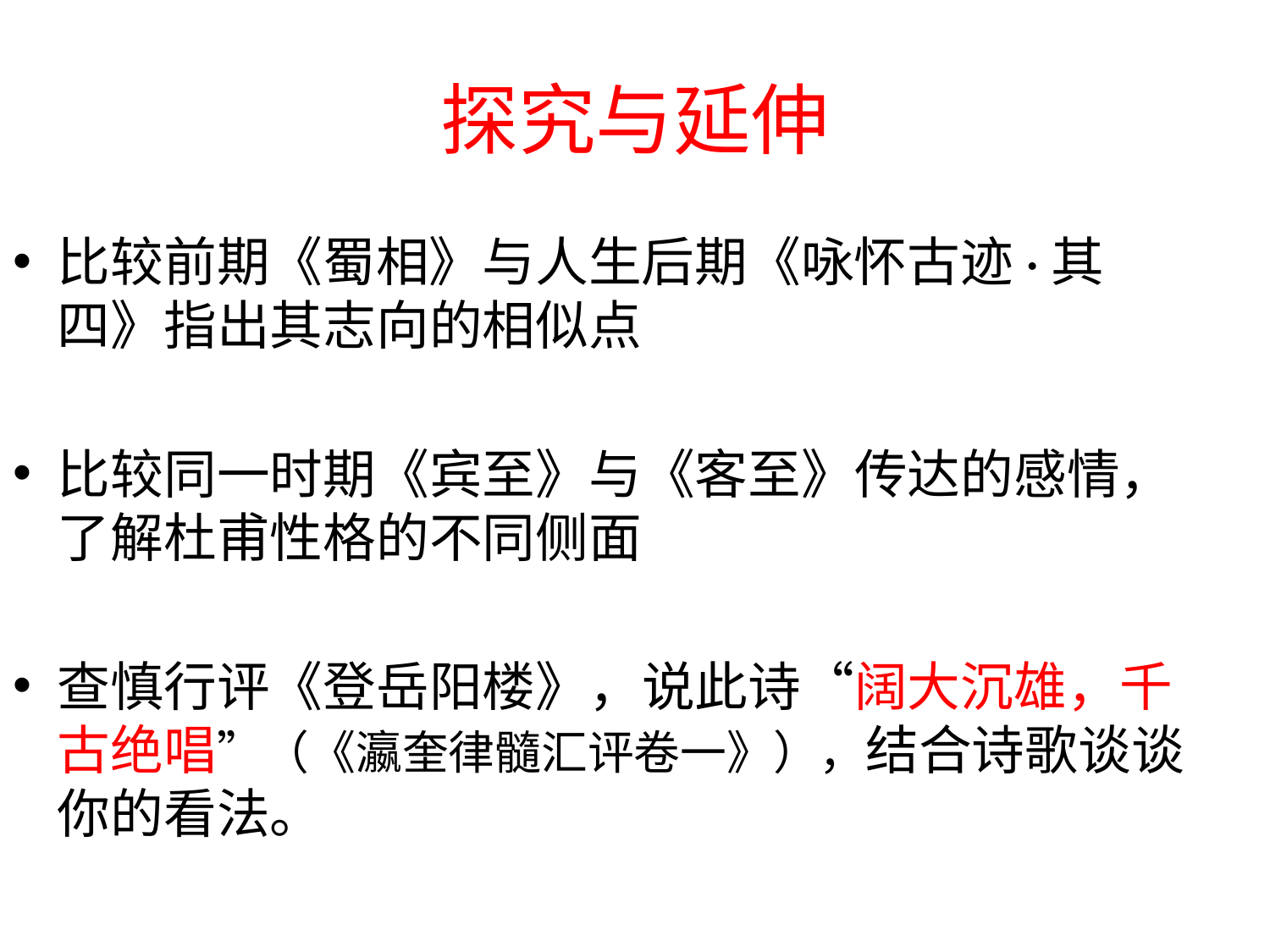

# 探究与延伸
比较前期《蜀相》与人生后期《咏怀古迹·其四》指出其志向的相似点

比较同一时期《宾至》与《客至》传达的感情，了解杜甫性格的不同侧面

查慎行评《登岳阳楼》，说此诗“阔大沉雄，千古绝唱”（《瀛奎律髓汇评卷一》），结合诗歌谈谈你的看法。